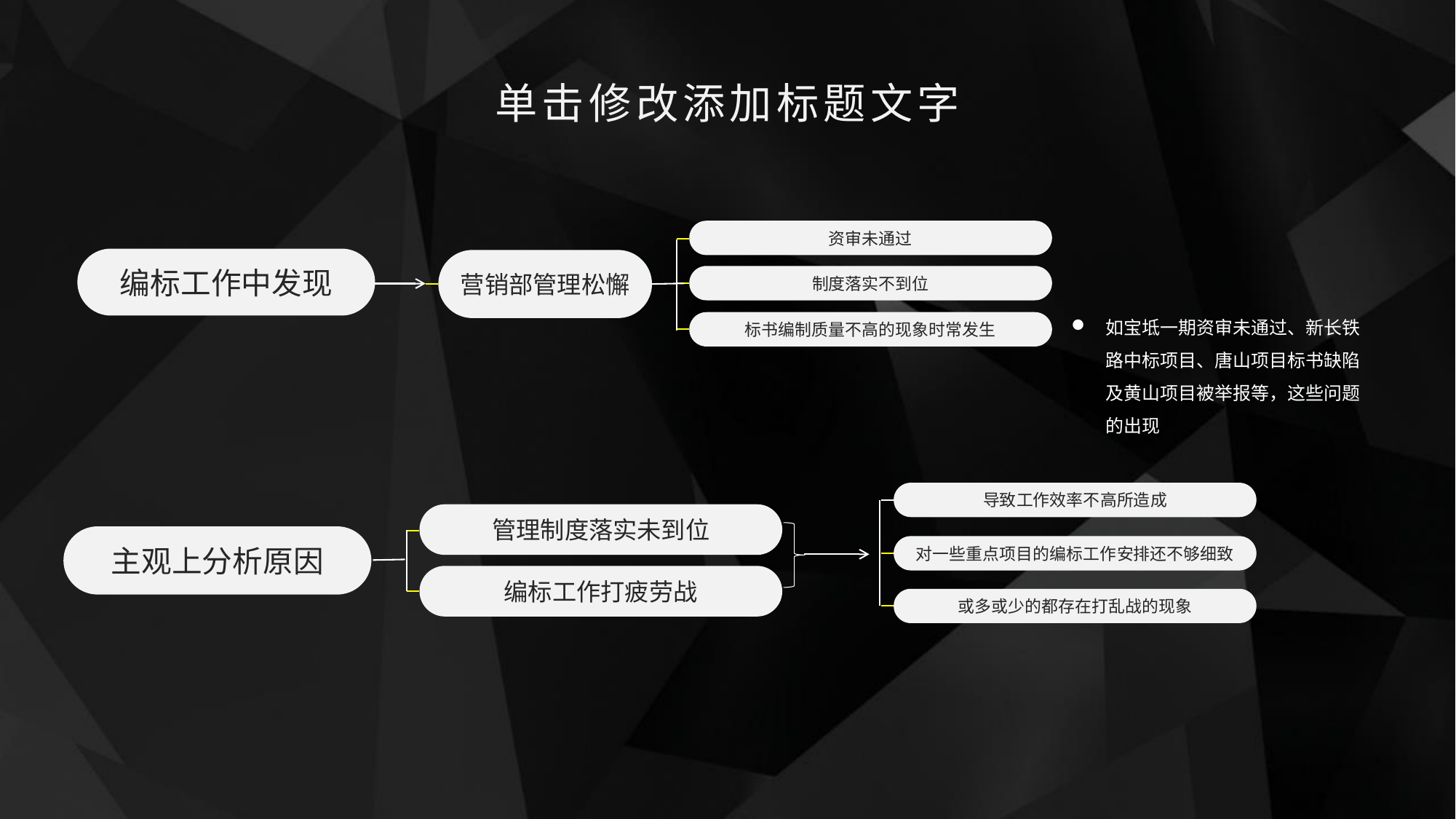

单击修改添加标题文字
资审未通过
编标工作中发现
营销部管理松懈
制度落实不到位
标书编制质量不高的现象时常发生
如宝坻一期资审未通过、新长铁路中标项目、唐山项目标书缺陷及黄山项目被举报等，这些问题的出现
导致工作效率不高所造成
管理制度落实未到位

主观上分析原因
对一些重点项目的编标工作安排还不够细致
编标工作打疲劳战
或多或少的都存在打乱战的现象